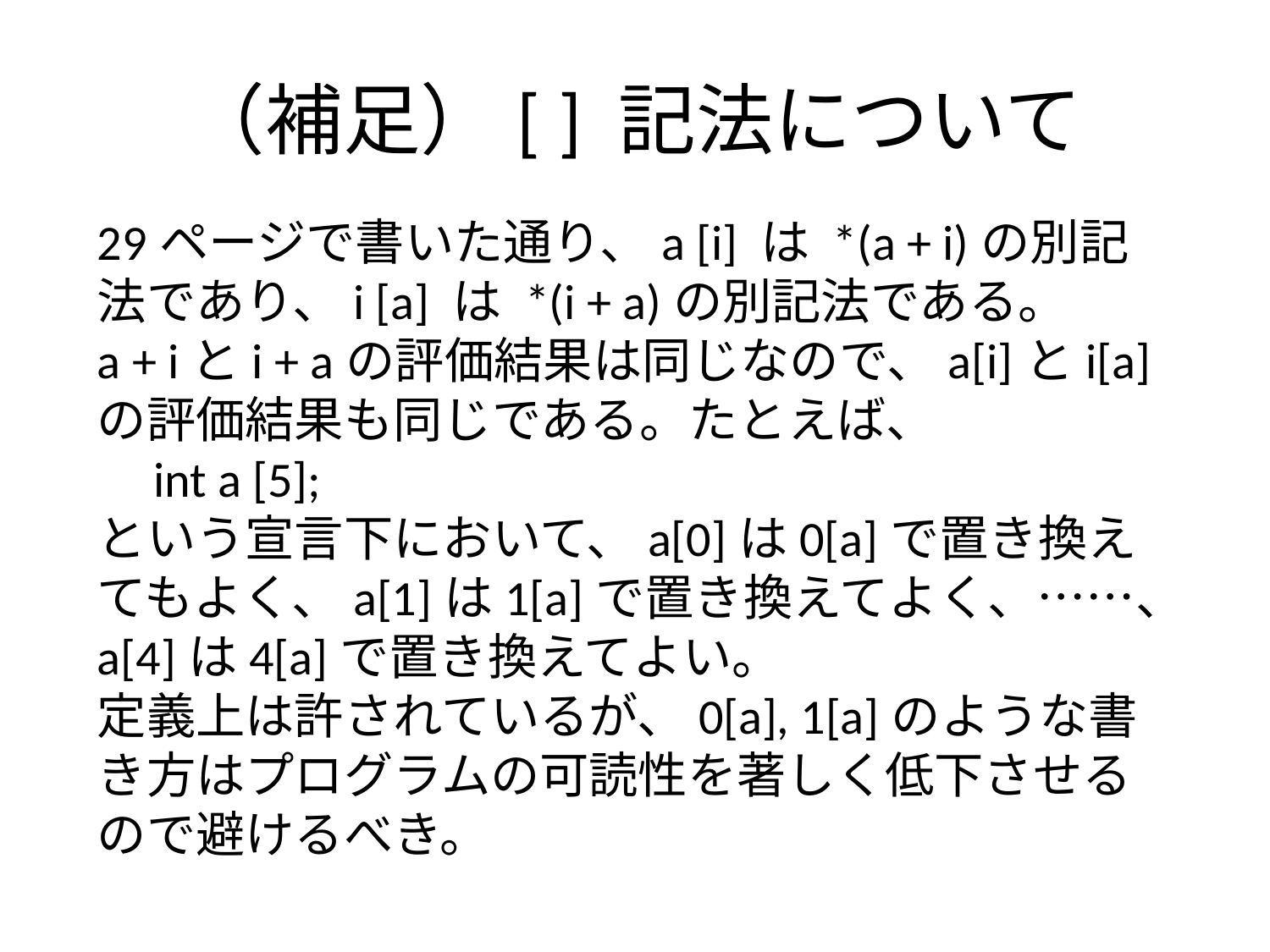

# （補足）[ ] 記法について
29ページで書いた通り、a [i] は *(a + i)の別記法であり、i [a] は *(i + a)の別記法である。
a + iとi + aの評価結果は同じなので、a[i]とi[a]の評価結果も同じである。たとえば、
     int a [5];
という宣言下において、a[0]は0[a]で置き換えてもよく、a[1]は1[a]で置き換えてよく、……、a[4]は4[a]で置き換えてよい。
定義上は許されているが、0[a], 1[a]のような書き方はプログラムの可読性を著しく低下させるので避けるべき。